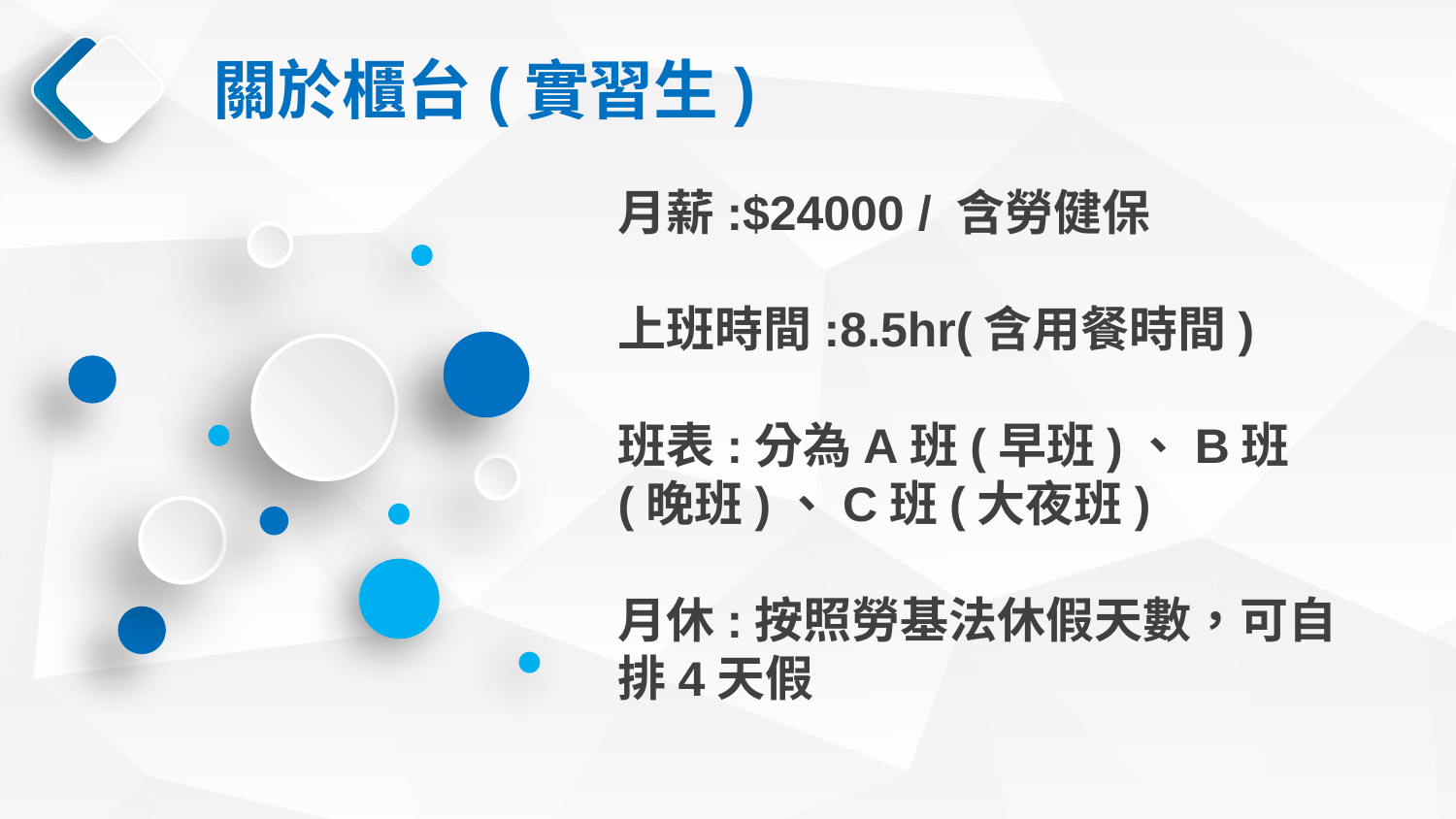

# 關於櫃台(實習生)
月薪:$24000 / 含勞健保

上班時間:8.5hr(含用餐時間)

班表:分為A班(早班)、B班(晚班)、C班(大夜班)

月休:按照勞基法休假天數，可自排4天假